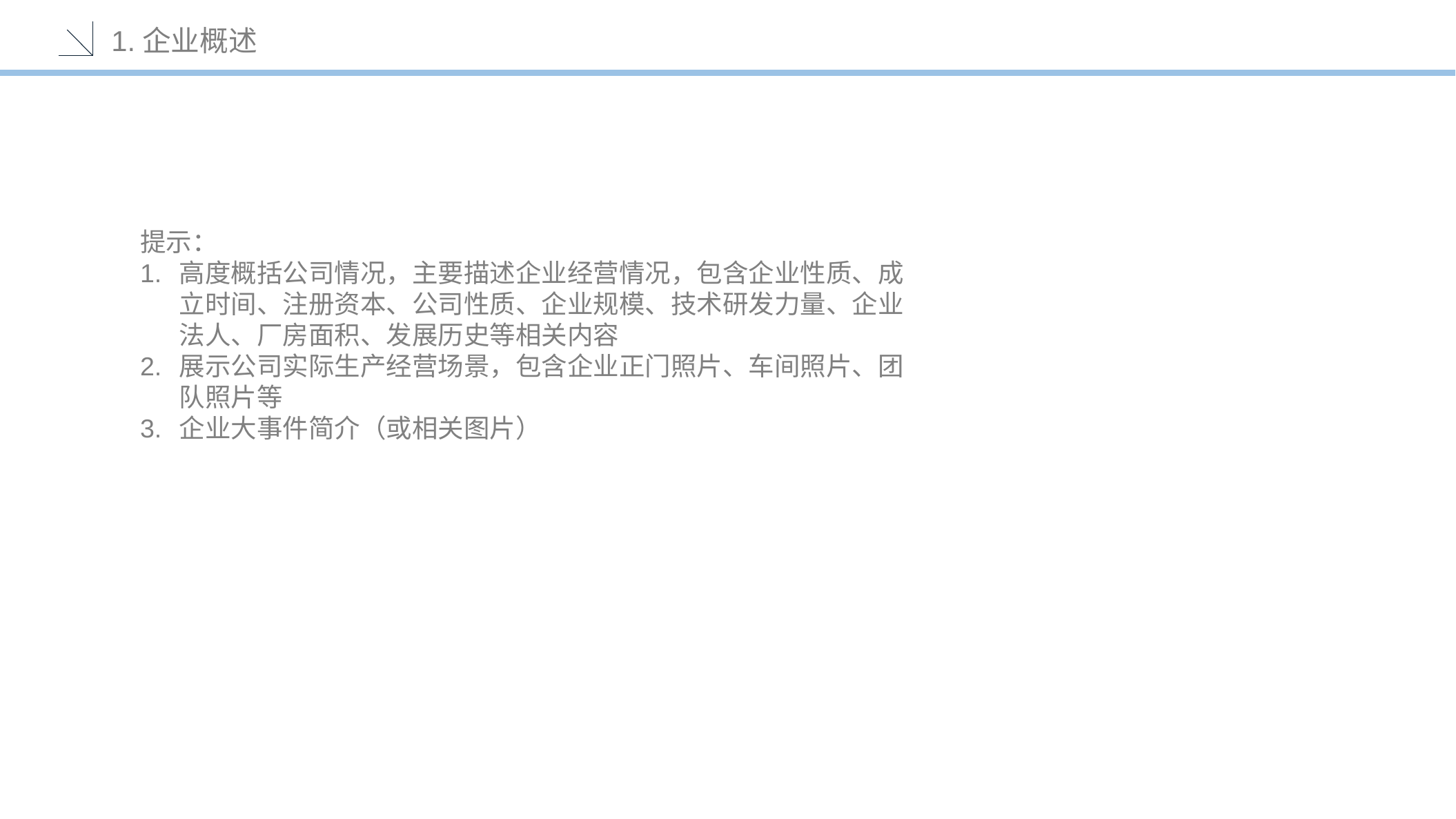

1.企业概述
提示：
高度概括公司情况，主要描述企业经营情况，包含企业性质、成立时间、注册资本、公司性质、企业规模、技术研发力量、企业法人、厂房面积、发展历史等相关内容
展示公司实际生产经营场景，包含企业正门照片、车间照片、团队照片等
企业大事件简介（或相关图片）